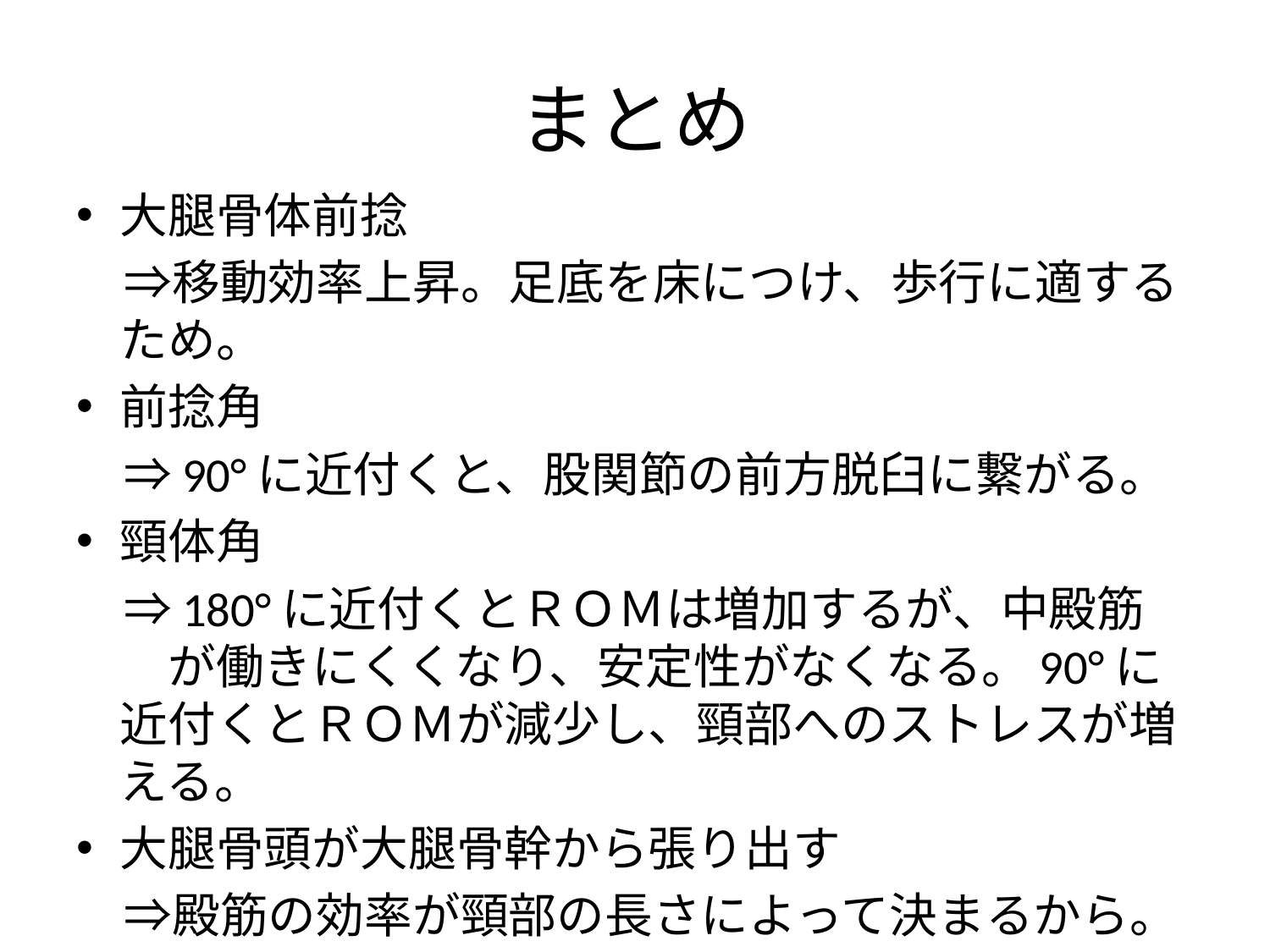

# まとめ
大腿骨体前捻
　⇒移動効率上昇。足底を床につけ、歩行に適するため。
前捻角
　⇒90°に近付くと、股関節の前方脱臼に繋がる。
頸体角
　⇒180°に近付くとＲＯＭは増加するが、中殿筋　　が働きにくくなり、安定性がなくなる。90°に近付くとＲＯＭが減少し、頸部へのストレスが増える。
大腿骨頭が大腿骨幹から張り出す
　⇒殿筋の効率が頸部の長さによって決まるから。